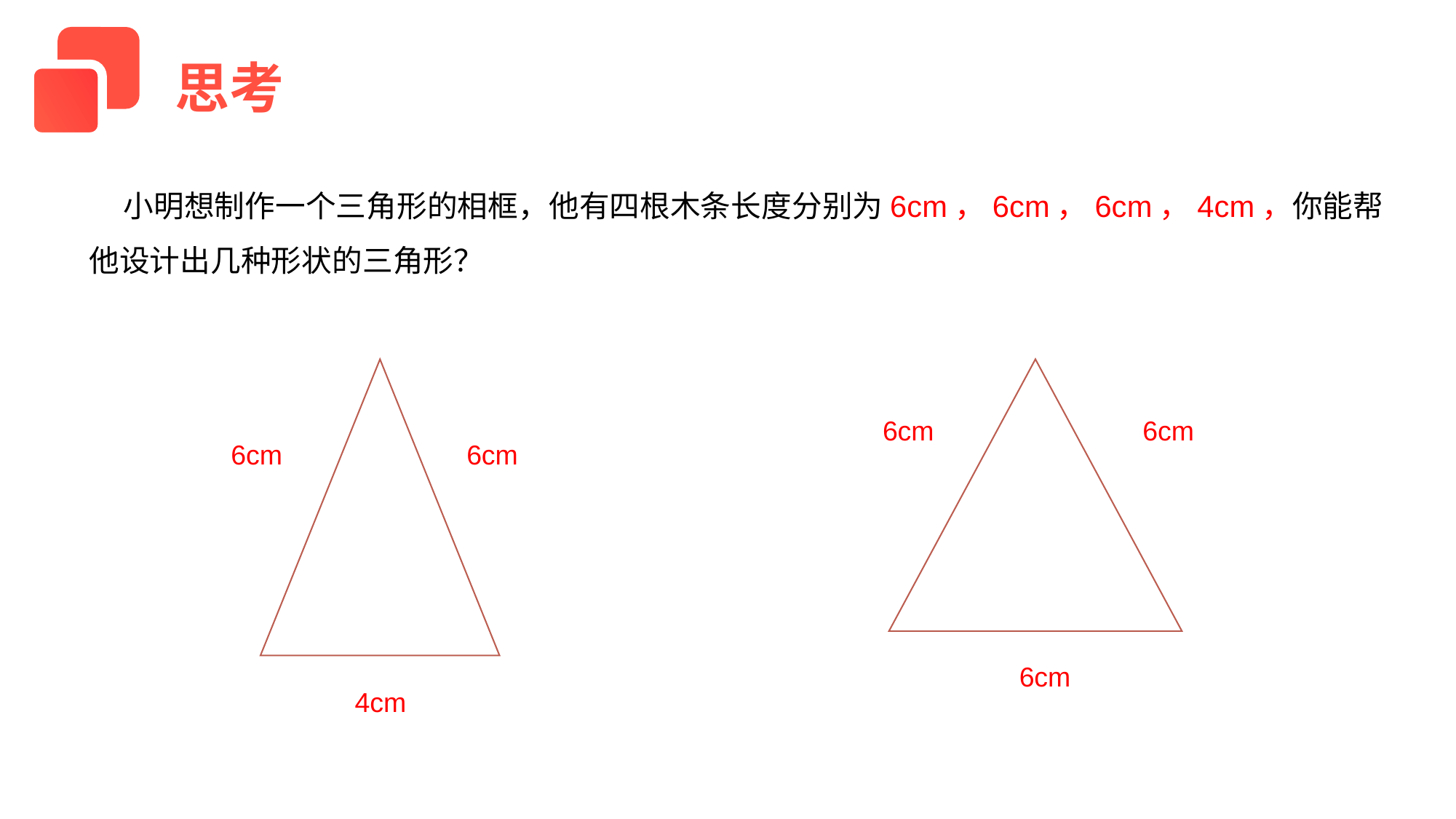

思考
    小明想制作一个三角形的相框，他有四根木条长度分别为6cm，6cm，6cm，4cm，你能帮他设计出几种形状的三角形？

6cm
6cm
6cm
6cm
6cm
4cm